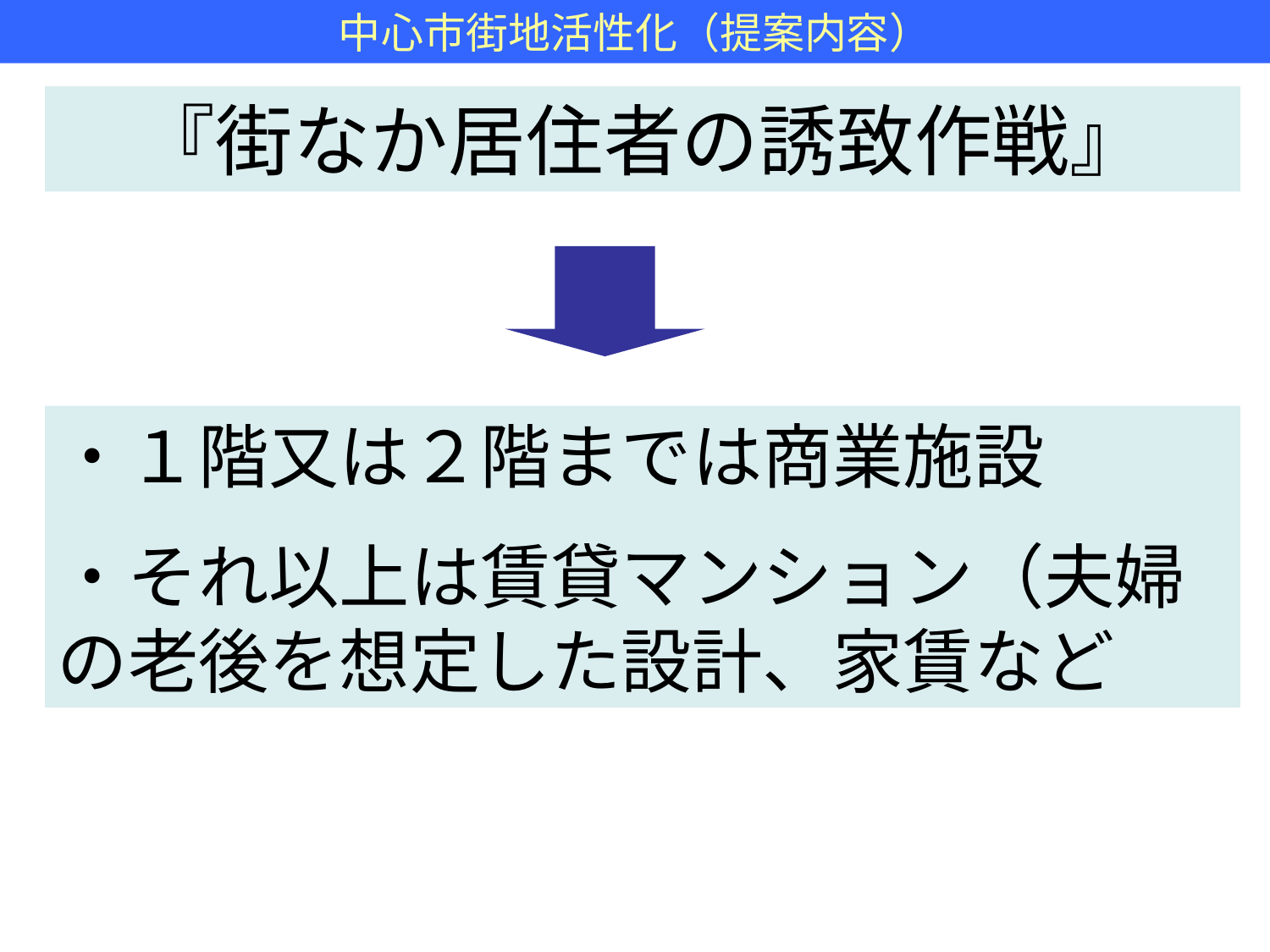

中心市街地活性化（提案内容）
『街なか居住者の誘致作戦』

・１階又は２階までは商業施設
・それ以上は賃貸マンション（夫婦の老後を想定した設計、家賃など